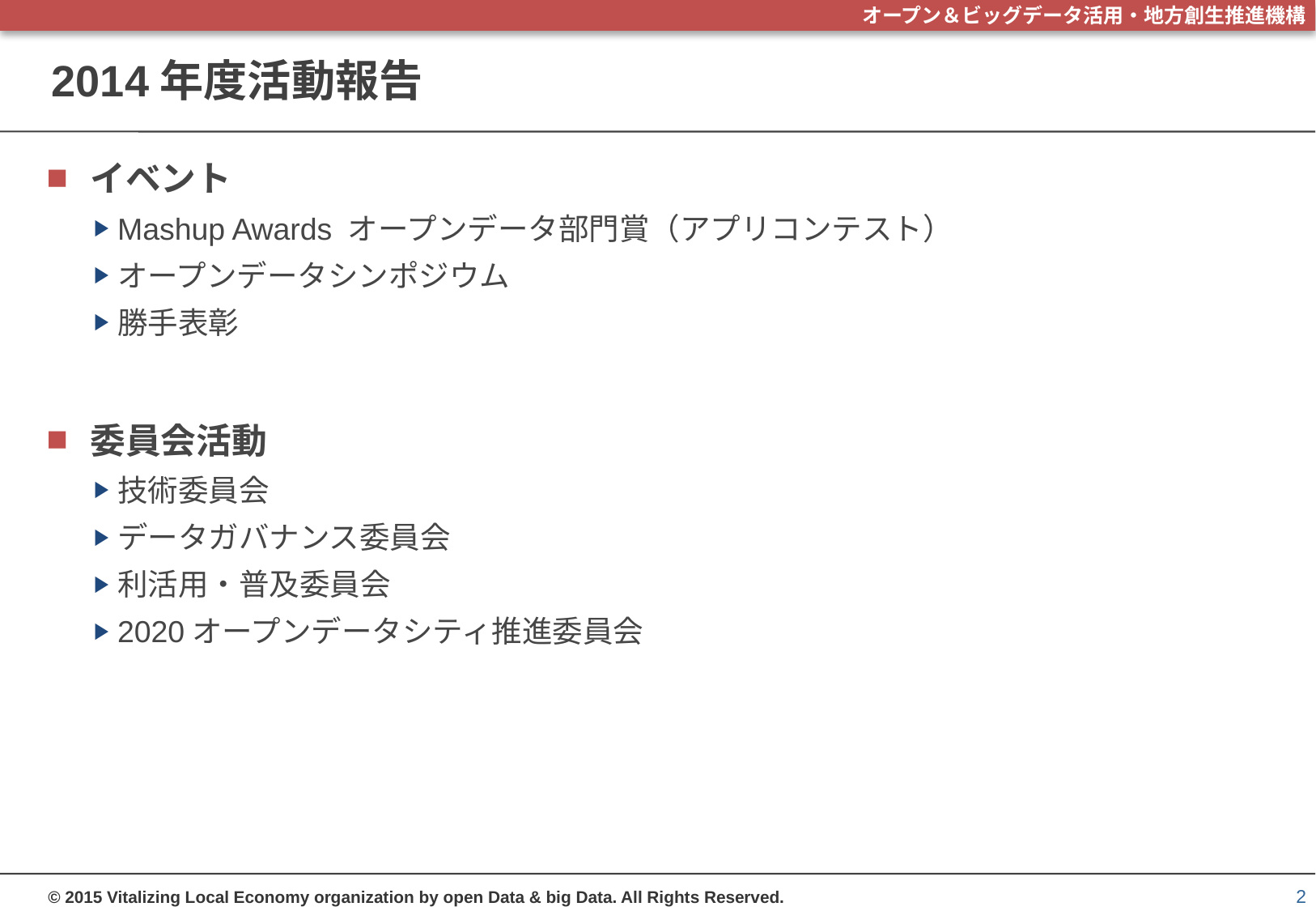

# 2014年度活動報告
イベント
Mashup Awards オープンデータ部門賞（アプリコンテスト）
オープンデータシンポジウム
勝手表彰

委員会活動
技術委員会
データガバナンス委員会
利活用・普及委員会
2020オープンデータシティ推進委員会
2